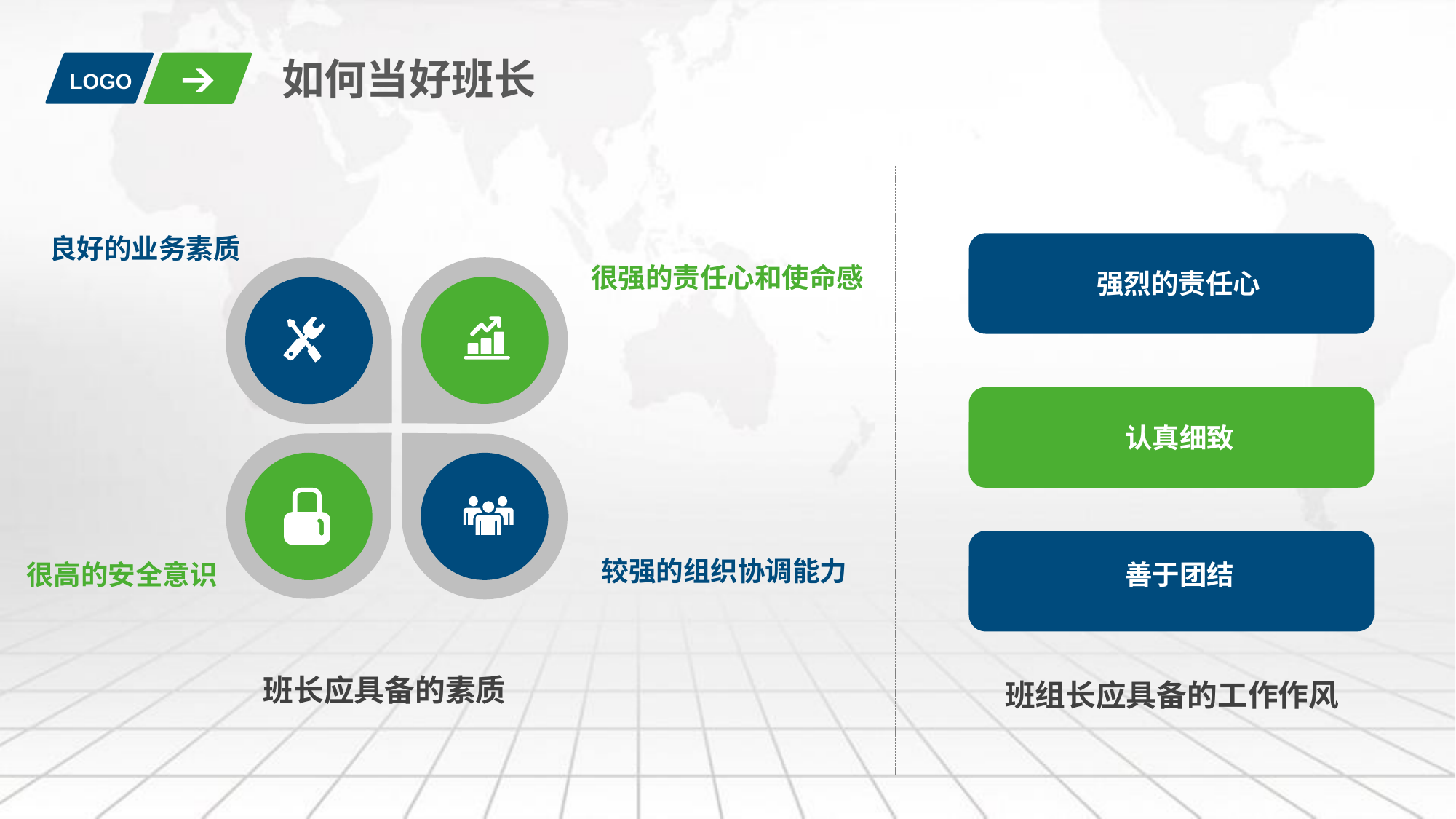

如何当好班长

LOGO

良好的业务素质

很强的责任心和使命感

强烈的责任心

认真细致

较强的组织协调能力
很高的安全意识
善于团结
班长应具备的素质

班组长应具备的工作作风